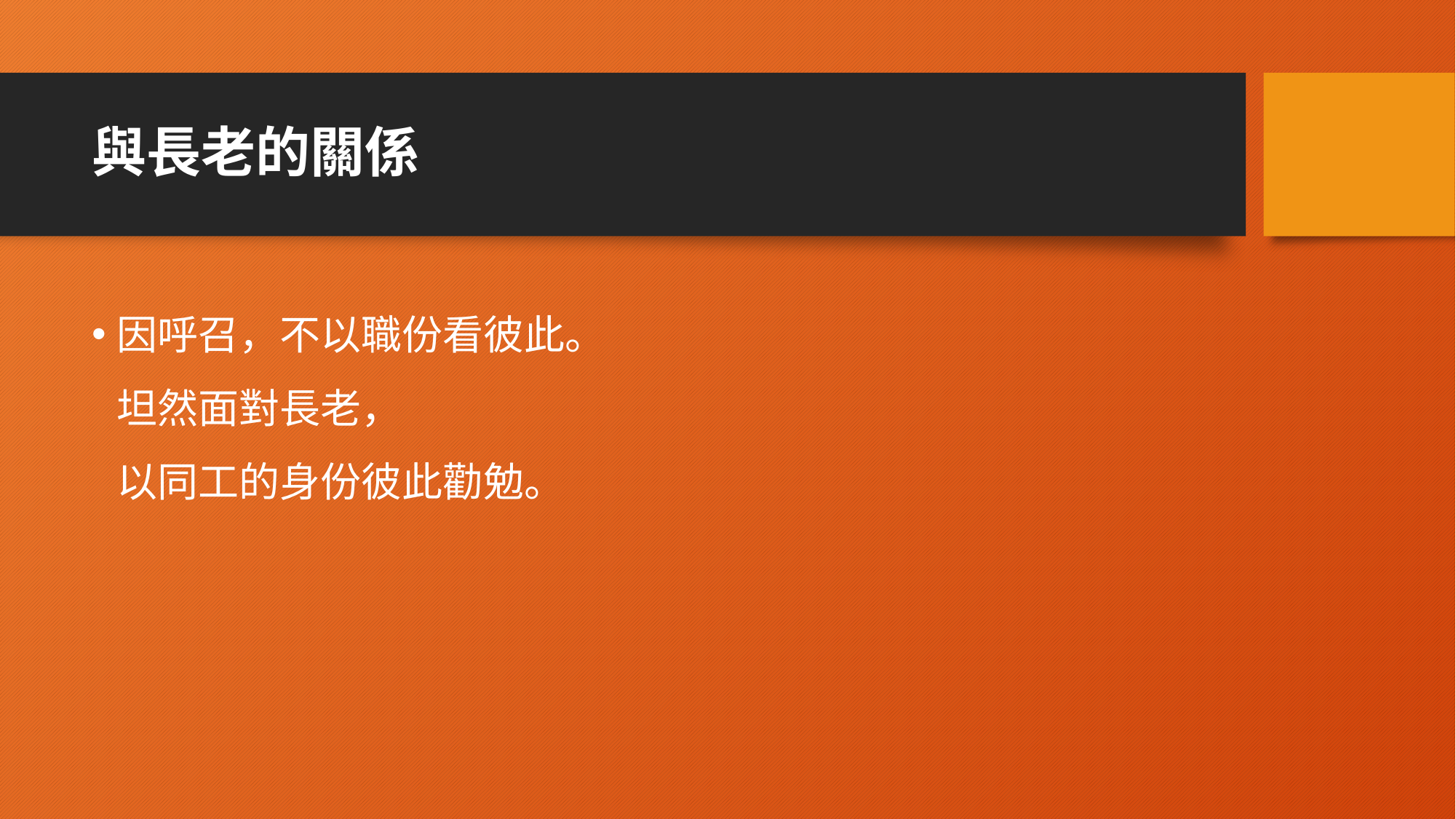

# 與長老的關係
因呼召，不以職份看彼此。
坦然面對長老，
以同工的身份彼此勸勉。